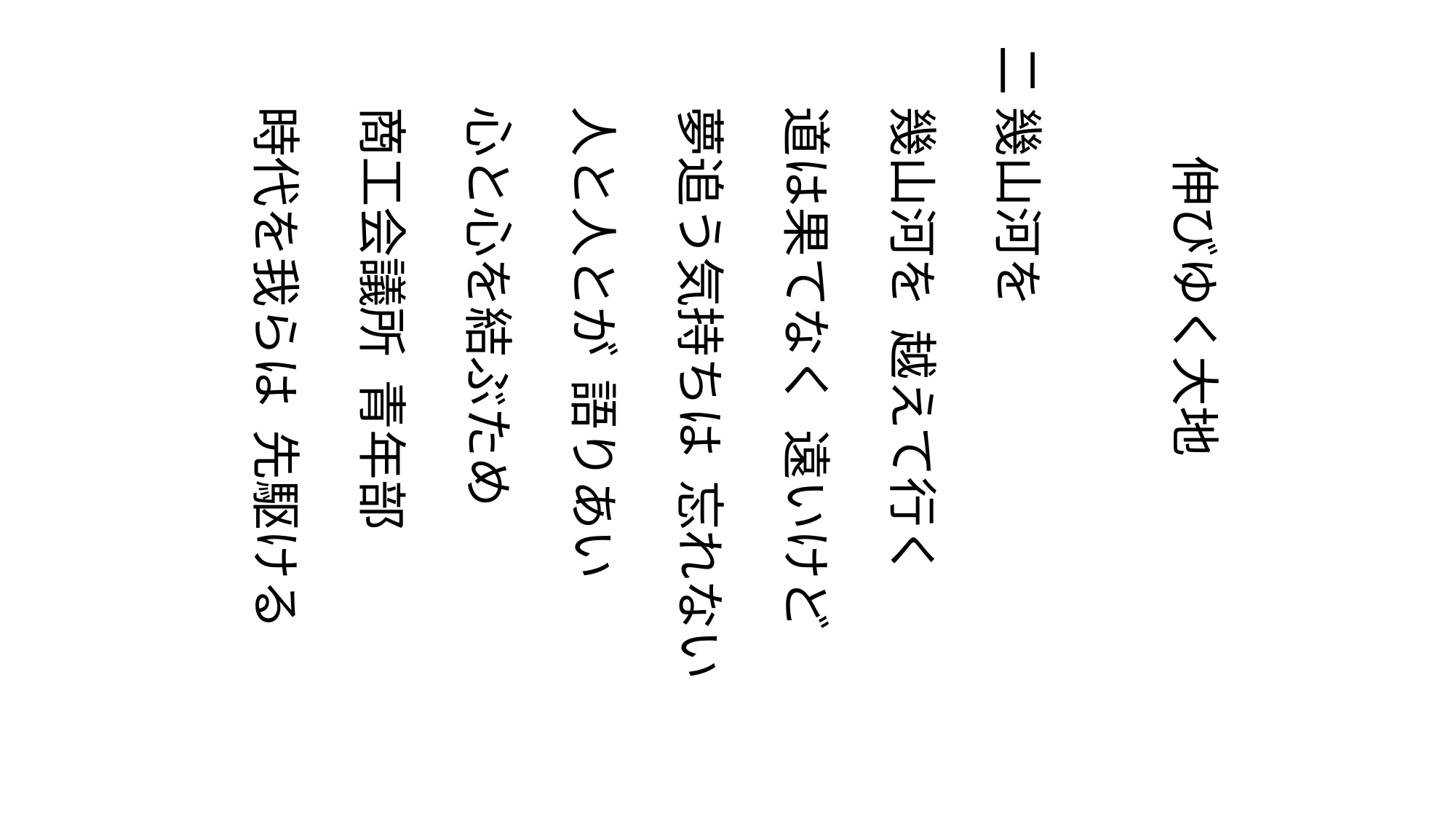

二 幾山河を
　 幾山河を  越えて行く
　 道は果てなく  遠いけど
　 夢追う気持ちは  忘れない
　 人と人とが  語りあい
　 心と心を結ぶため
　 商工会議所  青年部
　 時代を我らは  先駆ける
伸びゆく大地